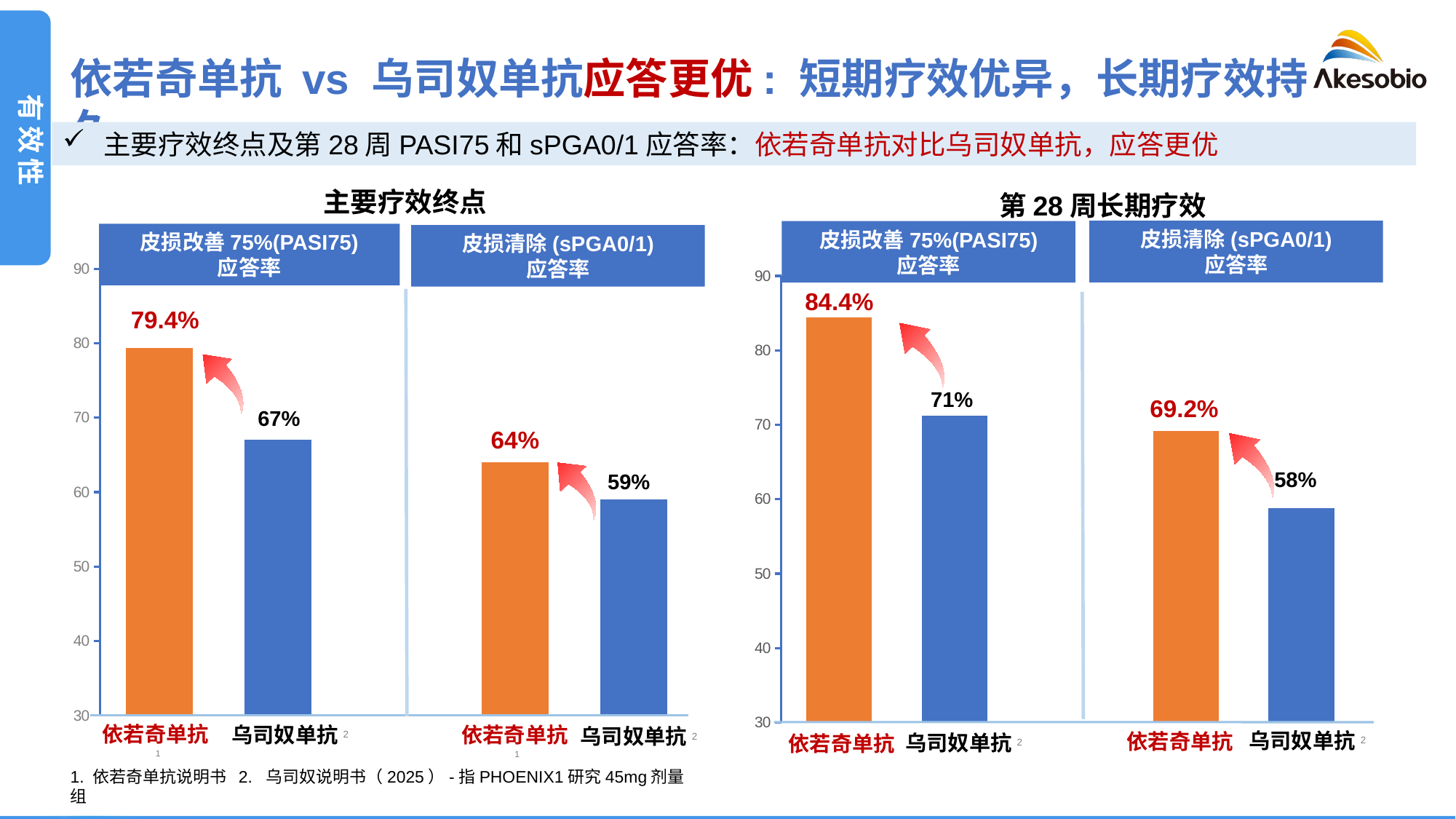

有效性

依若奇单抗 vs 乌司奴单抗应答更优: 短期疗效优异，长期疗效持久
主要疗效终点及第28周PASI75和sPGA0/1应答率：依若奇单抗对比乌司奴单抗，应答更优
主要疗效终点
皮损改善75%(PASI75)
应答率
皮损清除(sPGA0/1)
应答率

### Chart

| Category |  |
|---|---|
|  | 79.4 |
| 45mg | 67.0 |
|  | None |
|  | 64.0 |
| 45mg | 59.0 |
79.4%
67%
64%
59%
依若奇单抗1
乌司奴单抗2
依若奇单抗1
乌司奴单抗2
第28周长期疗效

### Chart

| Category |  |
|---|---|
|  | 84.4 |
| 45mg | 71.2 |
|  | None |
|  | 69.2 |
| 45mg | 58.8 |
84.4%
71%
69.2%
58%
乌司奴单抗2
依若奇单抗
乌司奴单抗2
依若奇单抗

皮损清除(sPGA0/1)
应答率
皮损改善75%(PASI75)
应答率

1. 依若奇单抗说明书  2.  乌司奴说明书（2025）-指PHOENIX1研究45mg剂量组